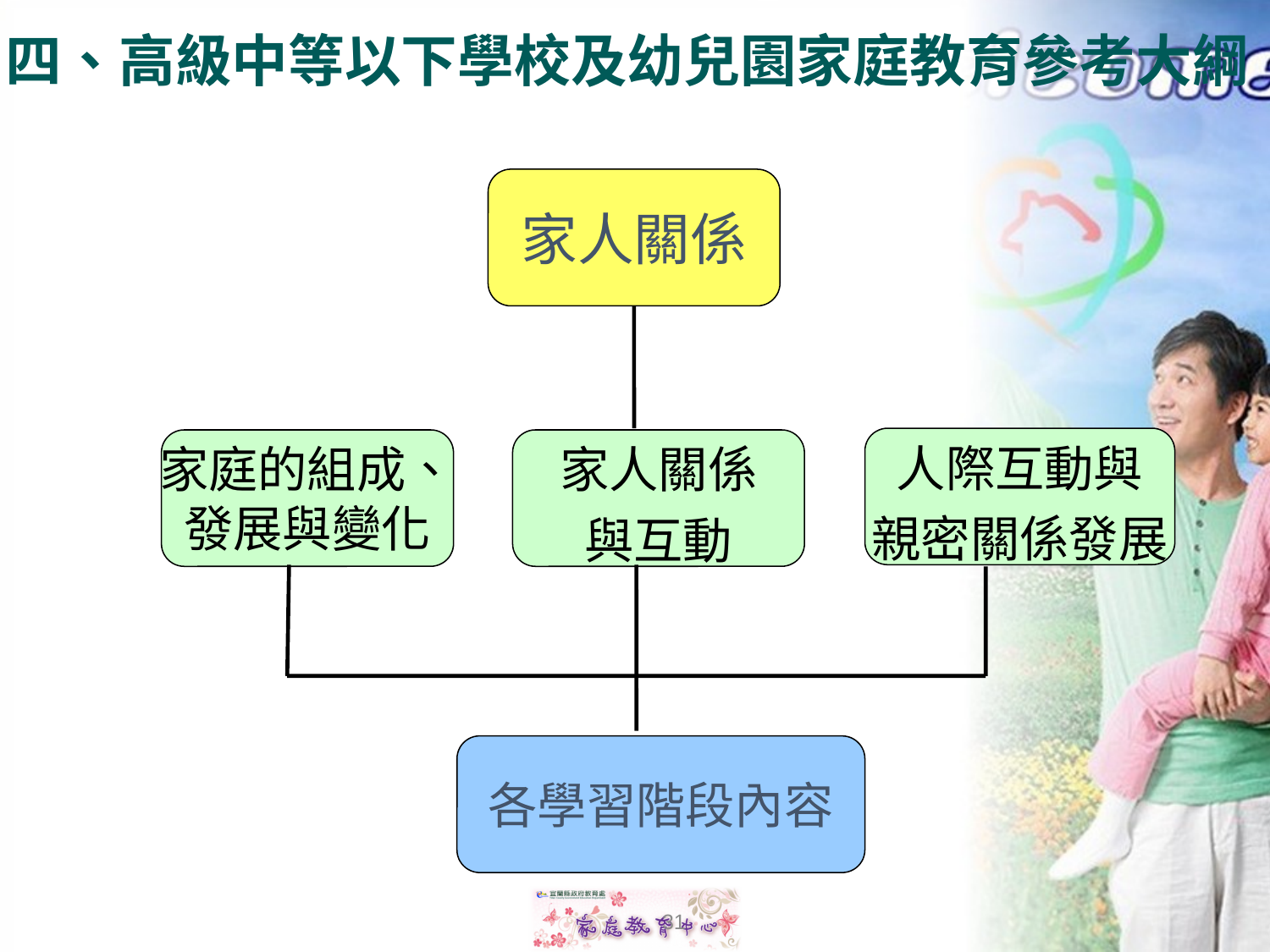

四、高級中等以下學校及幼兒園家庭教育參考大綱
家人關係
人際互動與
親密關係發展
家庭的組成、
發展與變化
家人關係
與互動

各學習階段內容

31